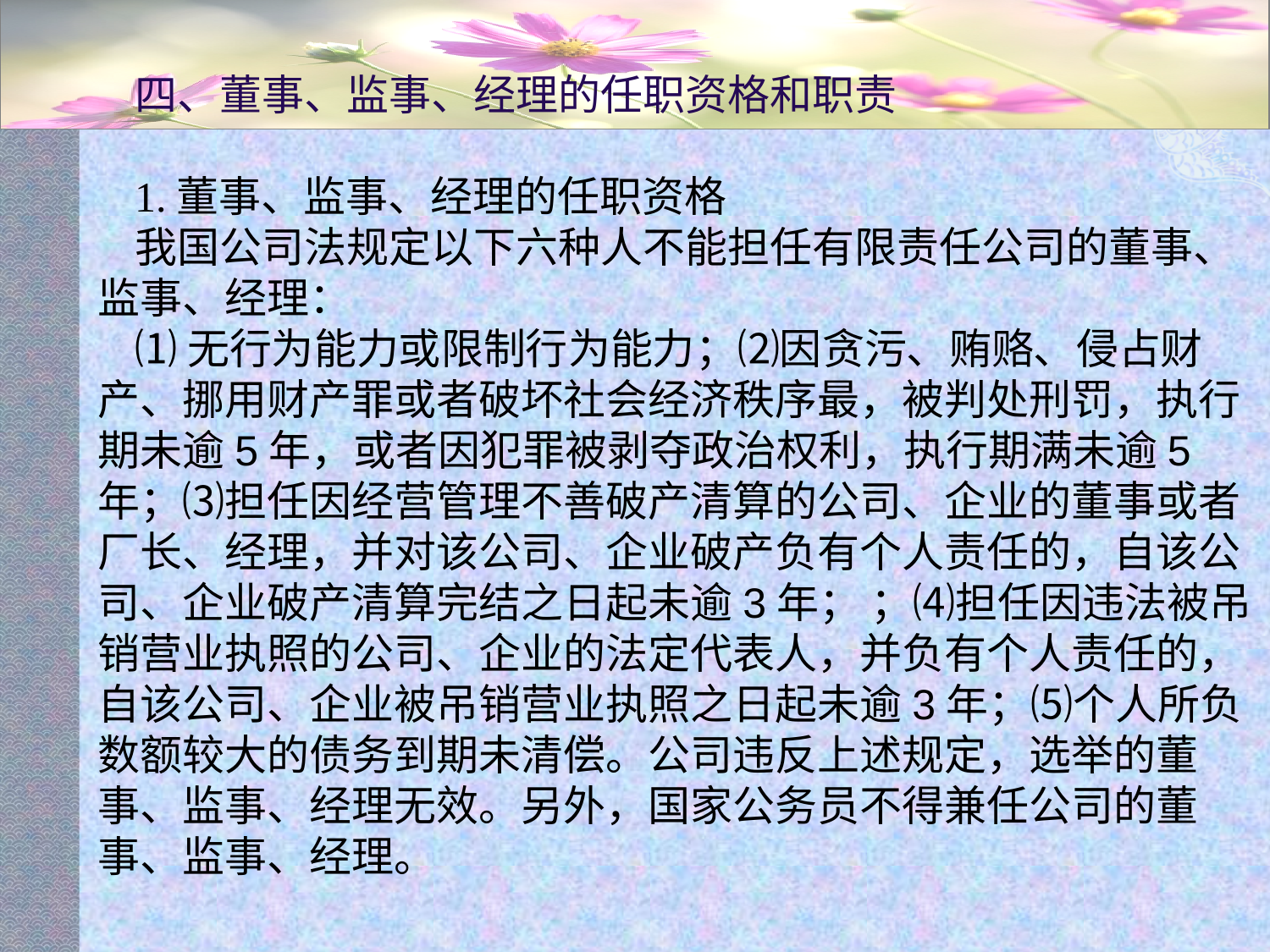

#
四、董事、监事、经理的任职资格和职责

1.董事、监事、经理的任职资格
我国公司法规定以下六种人不能担任有限责任公司的董事、监事、经理：
⑴无行为能力或限制行为能力；⑵因贪污、贿赂、侵占财产、挪用财产罪或者破坏社会经济秩序最，被判处刑罚，执行期未逾5年，或者因犯罪被剥夺政治权利，执行期满未逾5年；⑶担任因经营管理不善破产清算的公司、企业的董事或者厂长、经理，并对该公司、企业破产负有个人责任的，自该公司、企业破产清算完结之日起未逾3年； ；⑷担任因违法被吊销营业执照的公司、企业的法定代表人，并负有个人责任的，自该公司、企业被吊销营业执照之日起未逾3年；⑸个人所负数额较大的债务到期未清偿。公司违反上述规定，选举的董事、监事、经理无效。另外，国家公务员不得兼任公司的董事、监事、经理。